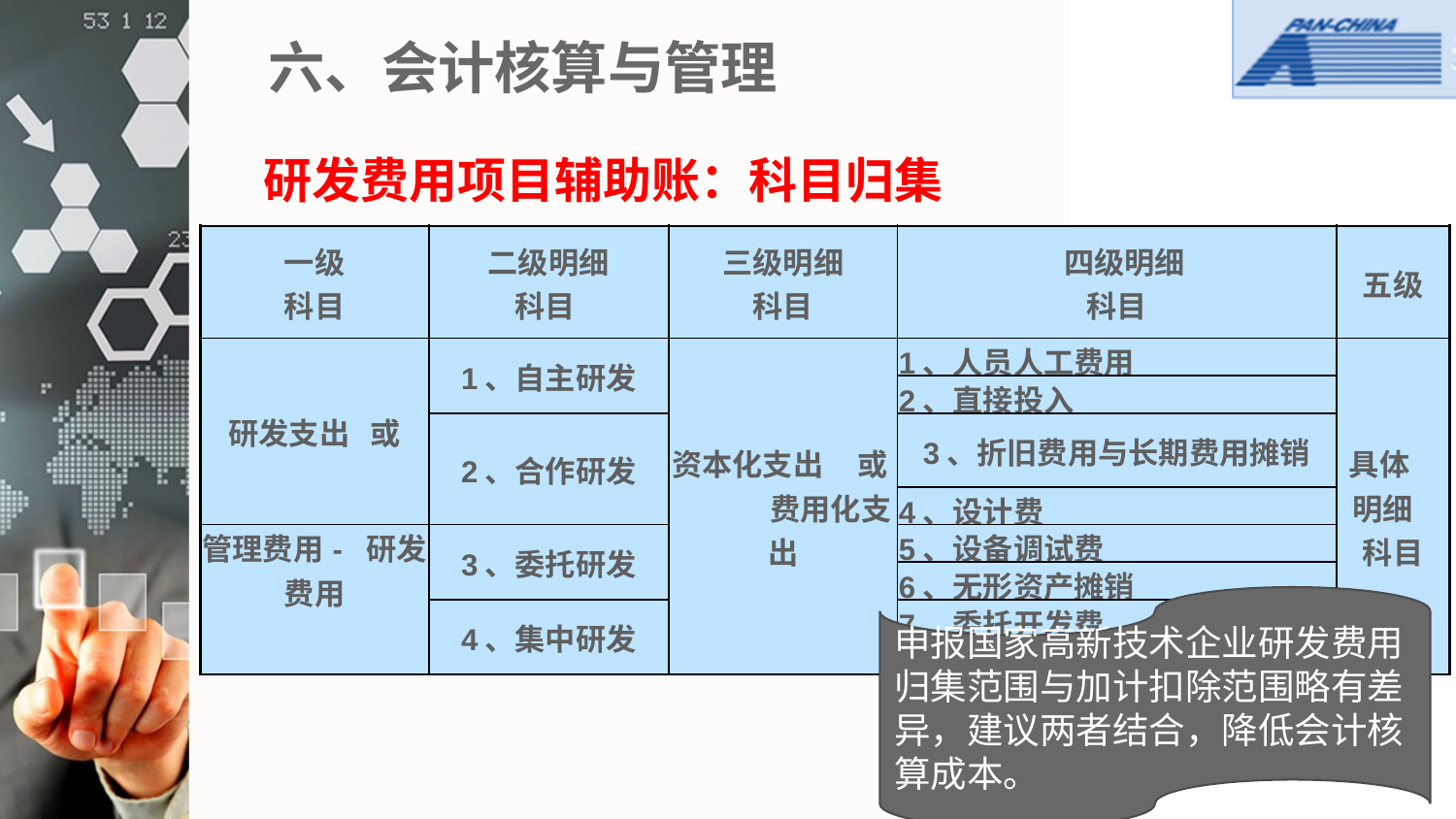

六、会计核算与管理
研发费用项目辅助账：科目归集

| 一级 科目 | 二级明细 科目 | 三级明细 科目 | 四级明细 科目 | 五级 |
| --- | --- | --- | --- | --- |
| 研发支出 或 | 1、自主研发 | 资本化支出 或 费用化支出 | 1、人员人工费用 | 具体 明细 科目 |
|  |  |  | 2、直接投入 |  |
|  | 2、合作研发 |  | 3、折旧费用与长期费用摊销 |  |
|  |  |  | 4、设计费 |  |
| 管理费用- 研发费用 | 3、委托研发 |  | 5、设备调试费 |  |
|  |  |  | 6、无形资产摊销 |  |
|  | 4、集中研发 |  | 7、委托开发费 |  |
|  |  |  | 8、其他费用 |  |
申报国家高新技术企业研发费用归集范围与加计扣除范围略有差异，建议两者结合，降低会计核算成本。